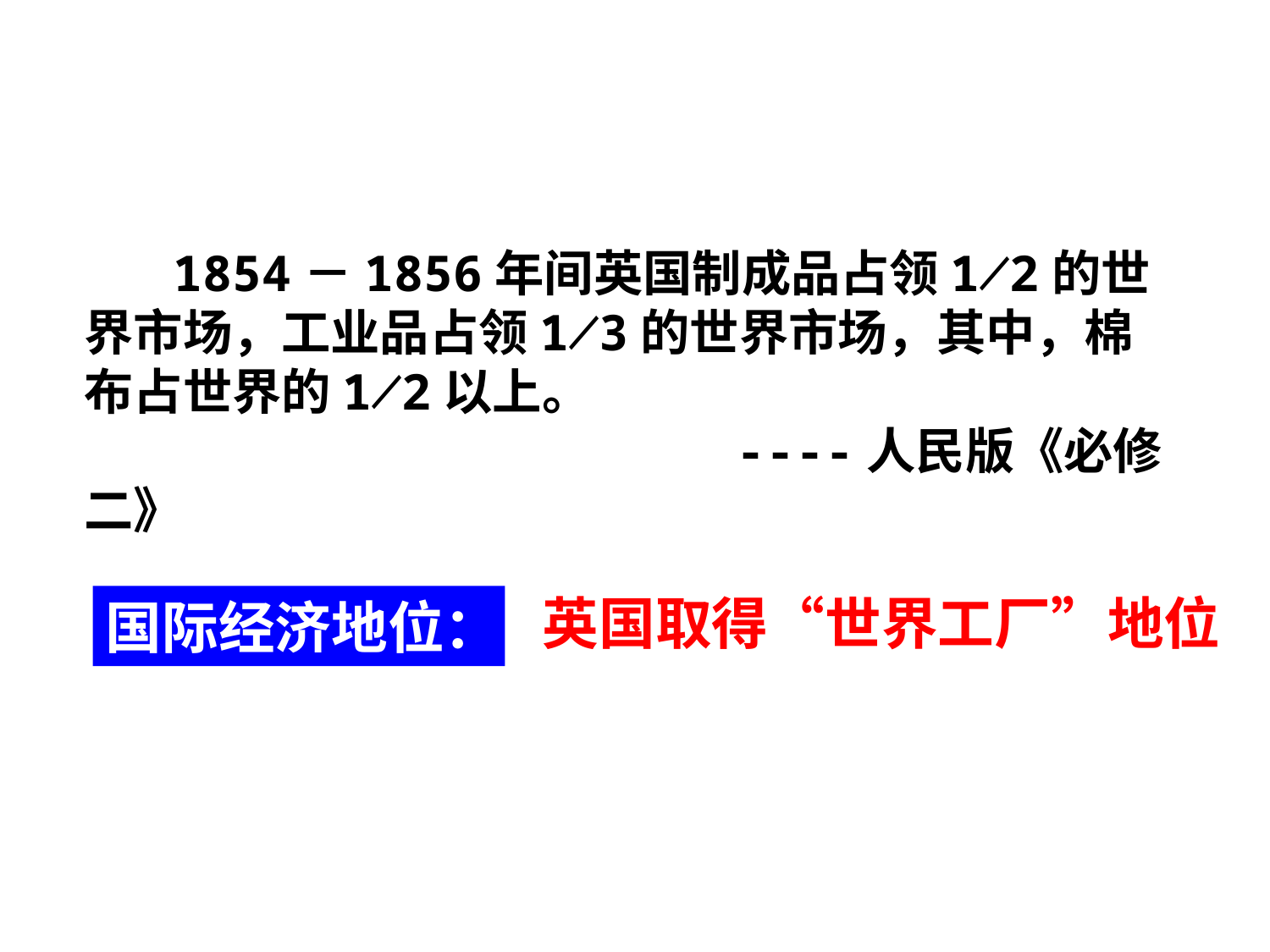

1854－1856年间英国制成品占领1╱2的世界市场，工业品占领1╱3的世界市场，其中，棉布占世界的1╱2以上。
                      ----人民版《必修二》
英国取得“世界工厂”地位
国际经济地位：